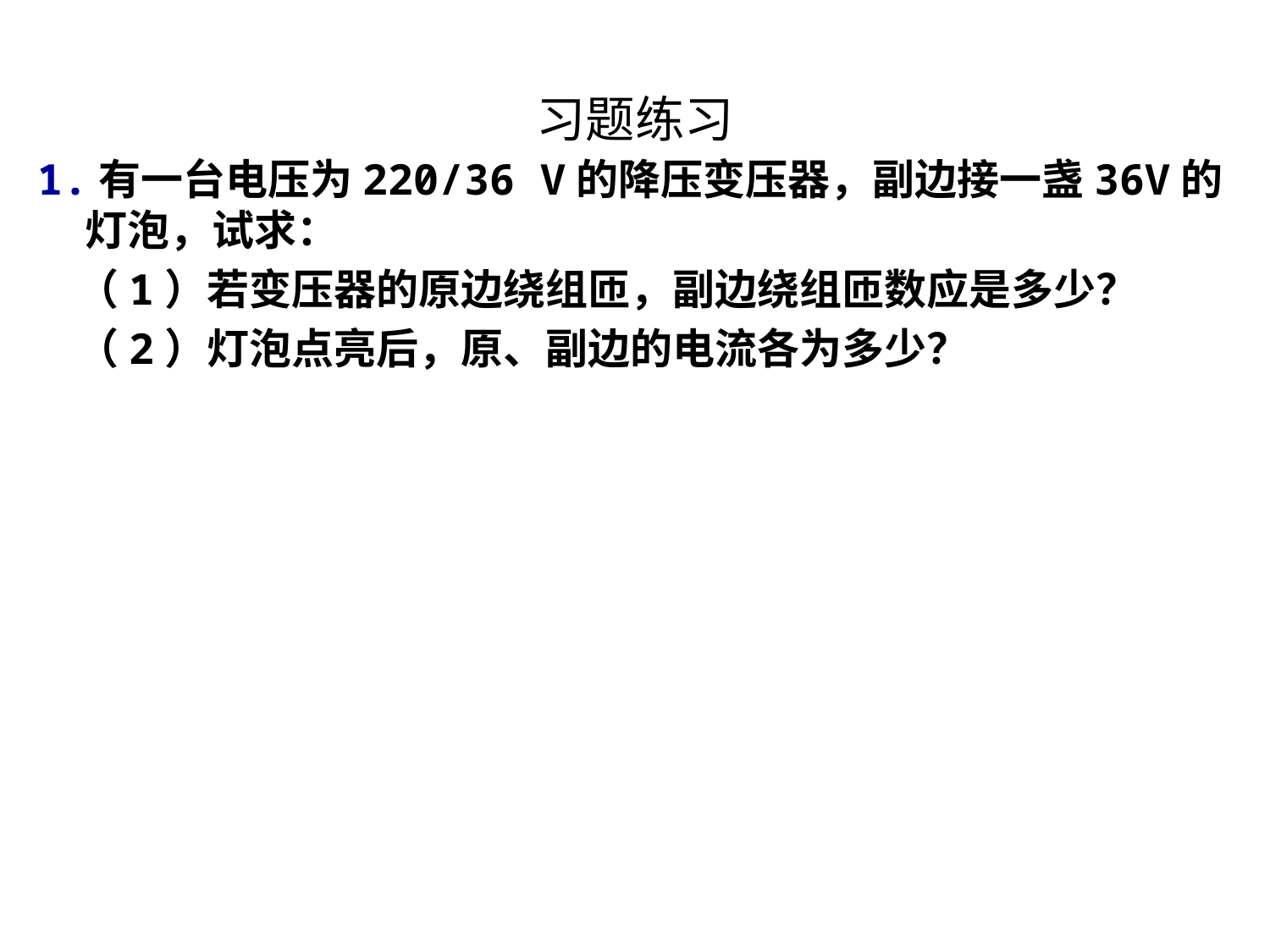

# 习题练习
1.有一台电压为220/36 V的降压变压器，副边接一盏36V的灯泡，试求：
   （1）若变压器的原边绕组匝，副边绕组匝数应是多少？
   （2）灯泡点亮后，原、副边的电流各为多少？